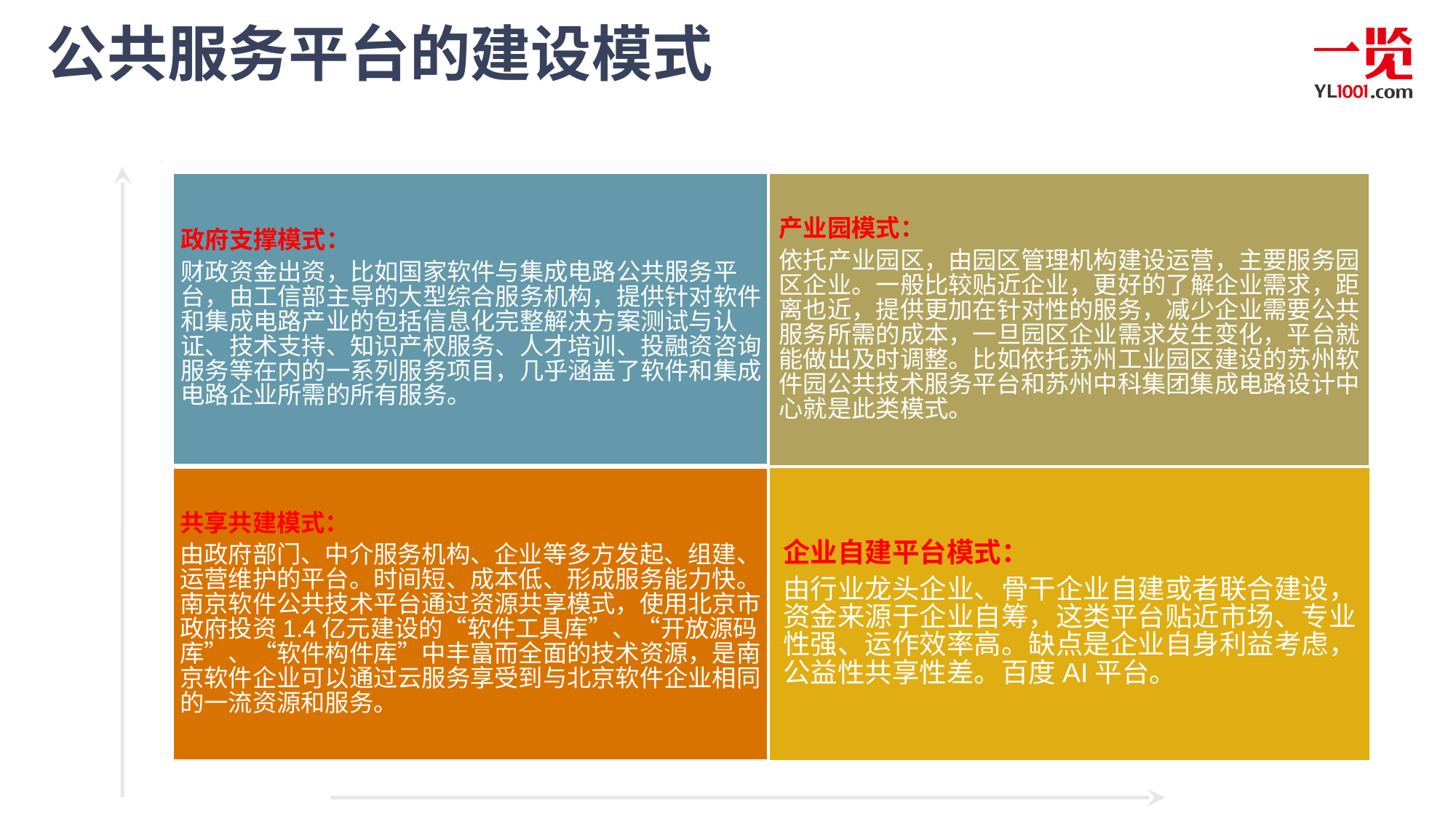

公共服务平台的建设模式

政府支撑模式：
财政资金出资，比如国家软件与集成电路公共服务平台，由工信部主导的大型综合服务机构，提供针对软件和集成电路产业的包括信息化完整解决方案测试与认证、技术支持、知识产权服务、人才培训、投融资咨询服务等在内的一系列服务项目，几乎涵盖了软件和集成电路企业所需的所有服务。
产业园模式：
依托产业园区，由园区管理机构建设运营，主要服务园区企业。一般比较贴近企业，更好的了解企业需求，距离也近，提供更加在针对性的服务，减少企业需要公共服务所需的成本，一旦园区企业需求发生变化，平台就能做出及时调整。比如依托苏州工业园区建设的苏州软件园公共技术服务平台和苏州中科集团集成电路设计中心就是此类模式。

企业自建平台模式：
由行业龙头企业、骨干企业自建或者联合建设，资金来源于企业自筹，这类平台贴近市场、专业性强、运作效率高。缺点是企业自身利益考虑，公益性共享性差。百度AI平台。
共享共建模式：
由政府部门、中介服务机构、企业等多方发起、组建、运营维护的平台。时间短、成本低、形成服务能力快。南京软件公共技术平台通过资源共享模式，使用北京市政府投资1.4亿元建设的“软件工具库”、“开放源码库”、“软件构件库”中丰富而全面的技术资源，是南京软件企业可以通过云服务享受到与北京软件企业相同的一流资源和服务。